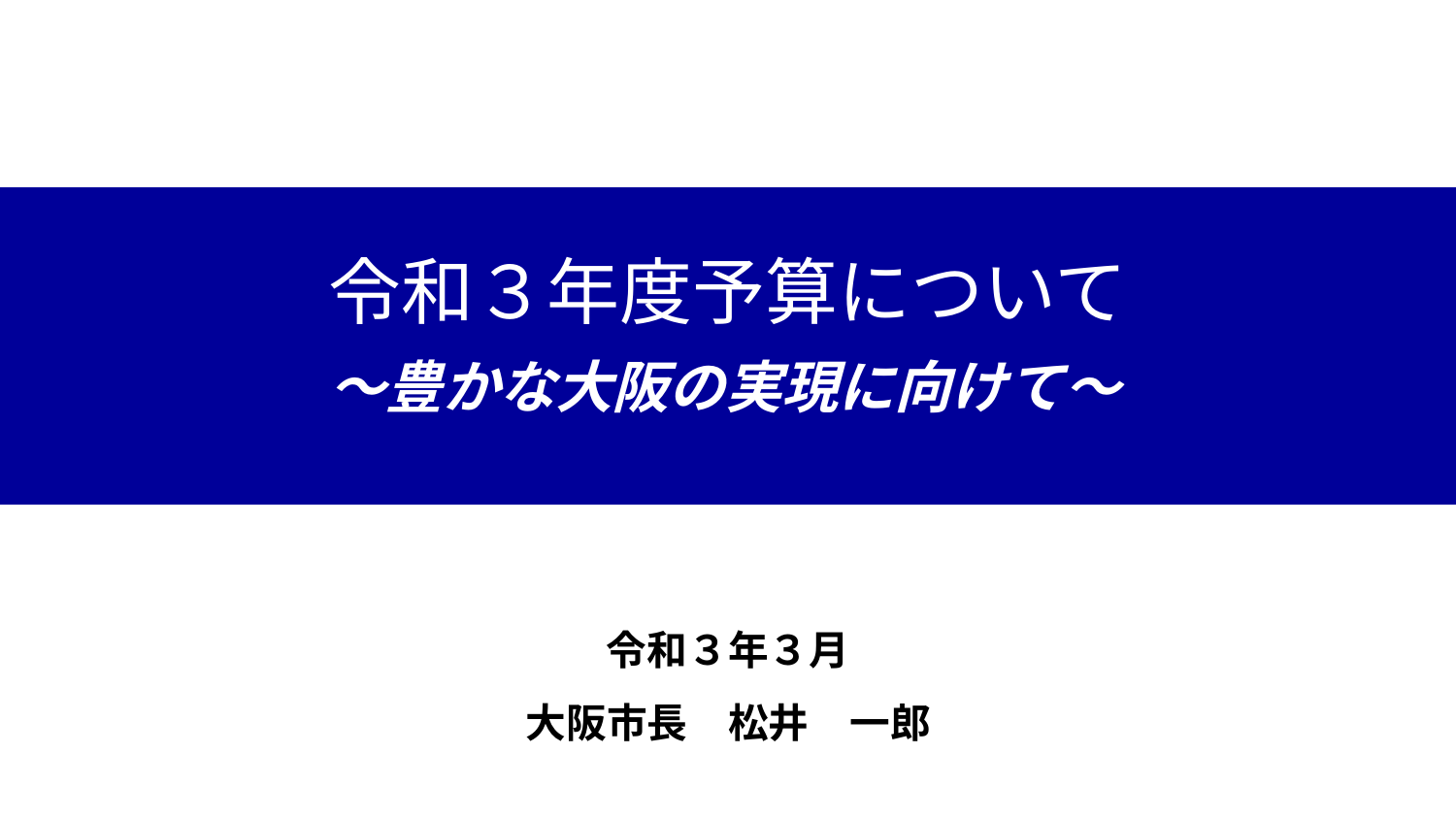

令和３年度予算について
～豊かな大阪の実現に向けて～
令和３年３月
大阪市長　松井　一郎